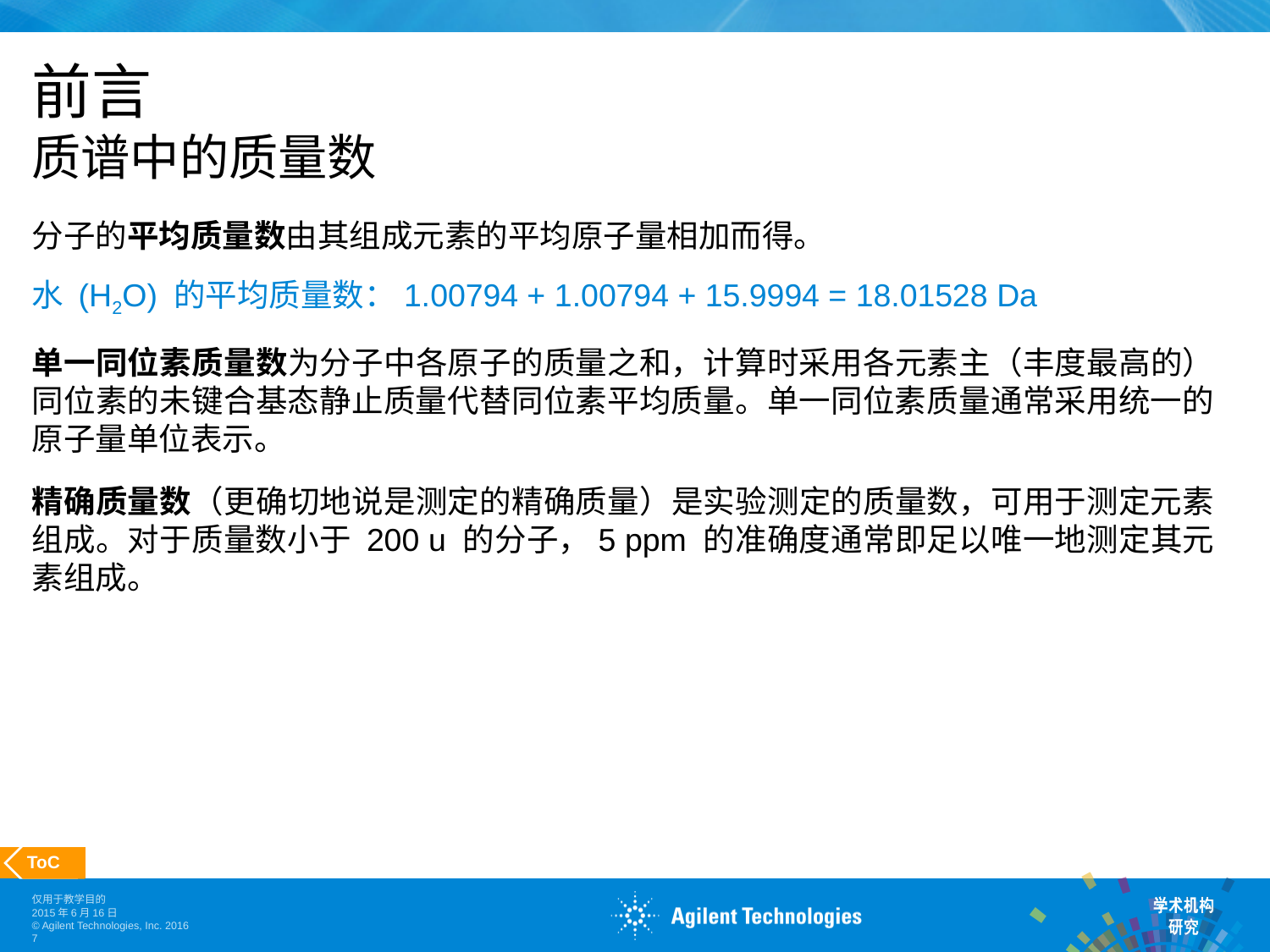

# 前言 质谱中的质量数
分子的平均质量数由其组成元素的平均原子量相加而得。
水 (H2O) 的平均质量数：1.00794 + 1.00794 + 15.9994 = 18.01528 Da
单一同位素质量数为分子中各原子的质量之和，计算时采用各元素主（丰度最高的）同位素的未键合基态静止质量代替同位素平均质量。单一同位素质量通常采用统一的原子量单位表示。
精确质量数（更确切地说是测定的精确质量）是实验测定的质量数，可用于测定元素组成。对于质量数小于 200 u 的分子，5 ppm 的准确度通常即足以唯一地测定其元素组成。
 ToC